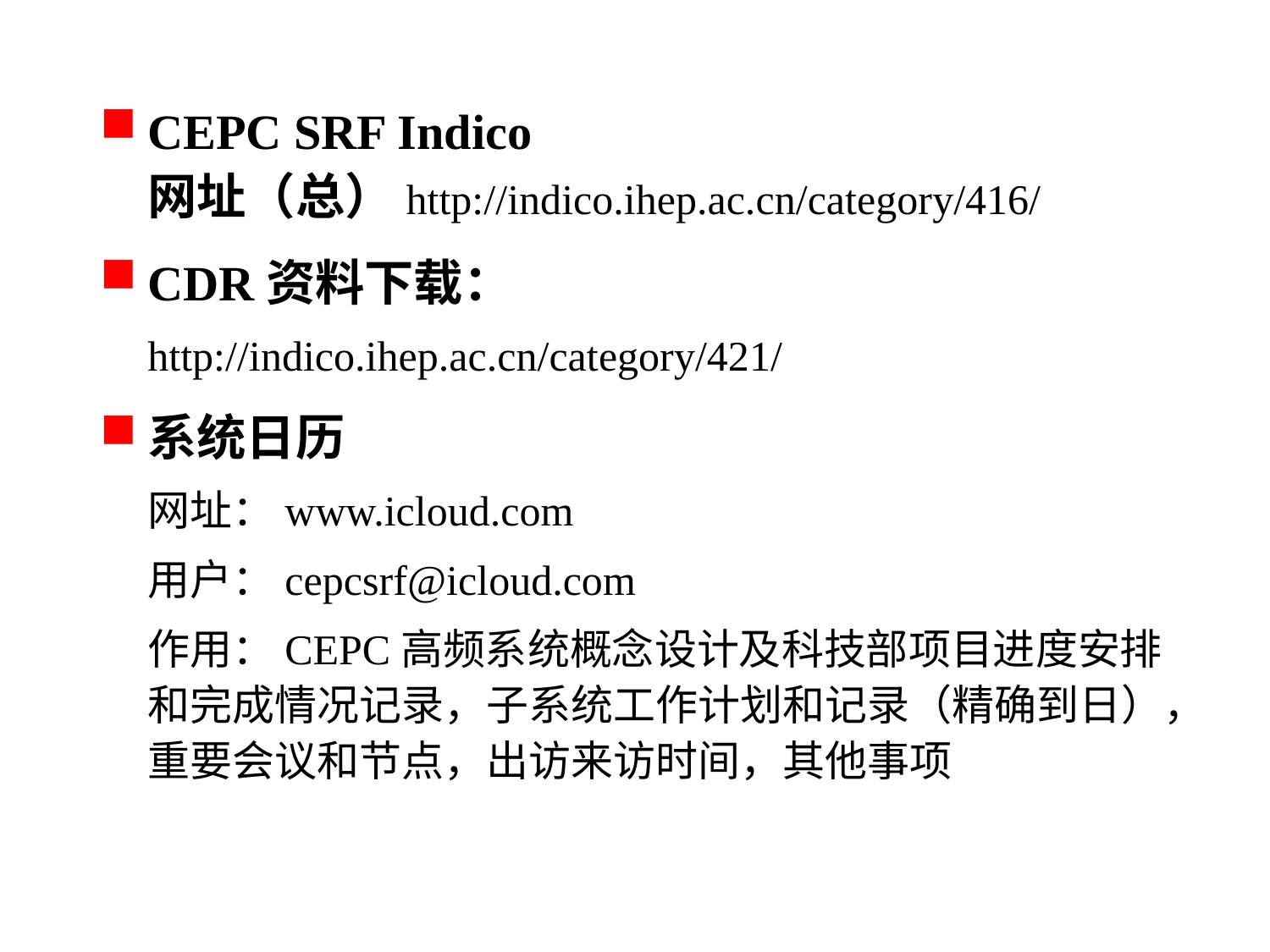

CEPC SRF Indico 网址（总）http://indico.ihep.ac.cn/category/416/
CDR资料下载：
http://indico.ihep.ac.cn/category/421/
系统日历
网址：www.icloud.com
用户：cepcsrf@icloud.com
作用：CEPC高频系统概念设计及科技部项目进度安排和完成情况记录，子系统工作计划和记录（精确到日），重要会议和节点，出访来访时间，其他事项